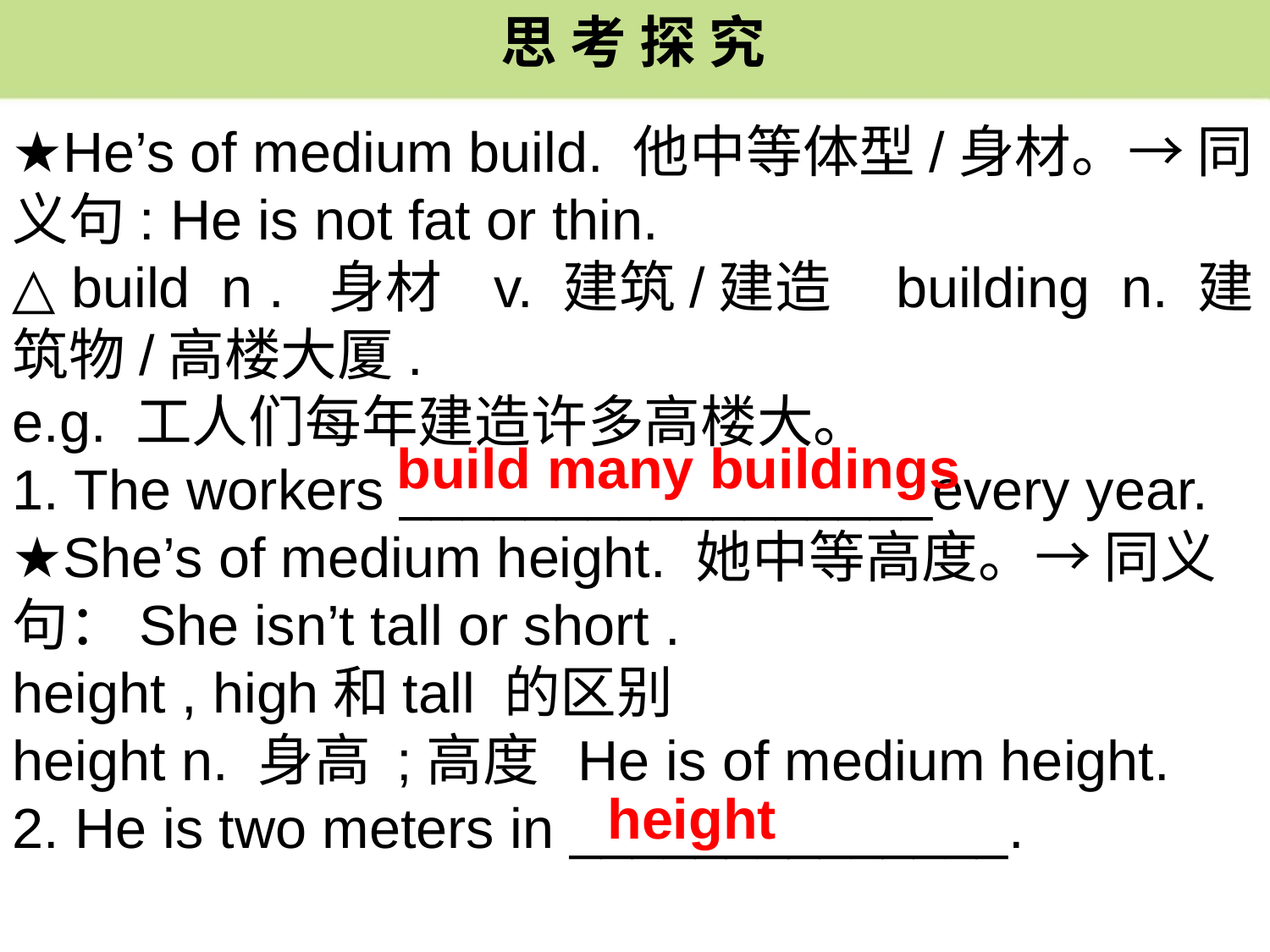

思 考 探 究
★He’s of medium build. 他中等体型/身材。→ 同义句: He is not fat or thin.
△ build  n .  身材   v. 建筑/建造    building  n. 建筑物/高楼大厦.
e.g. 工人们每年建造许多高楼大。
1. The workers _________________every year.
★She’s of medium height. 她中等高度。→ 同义句：She isn’t tall or short .
height , high和tall 的区别
height n. 身高 ;高度  He is of medium height.
2. He is two meters in ______________.
build many buildings
height